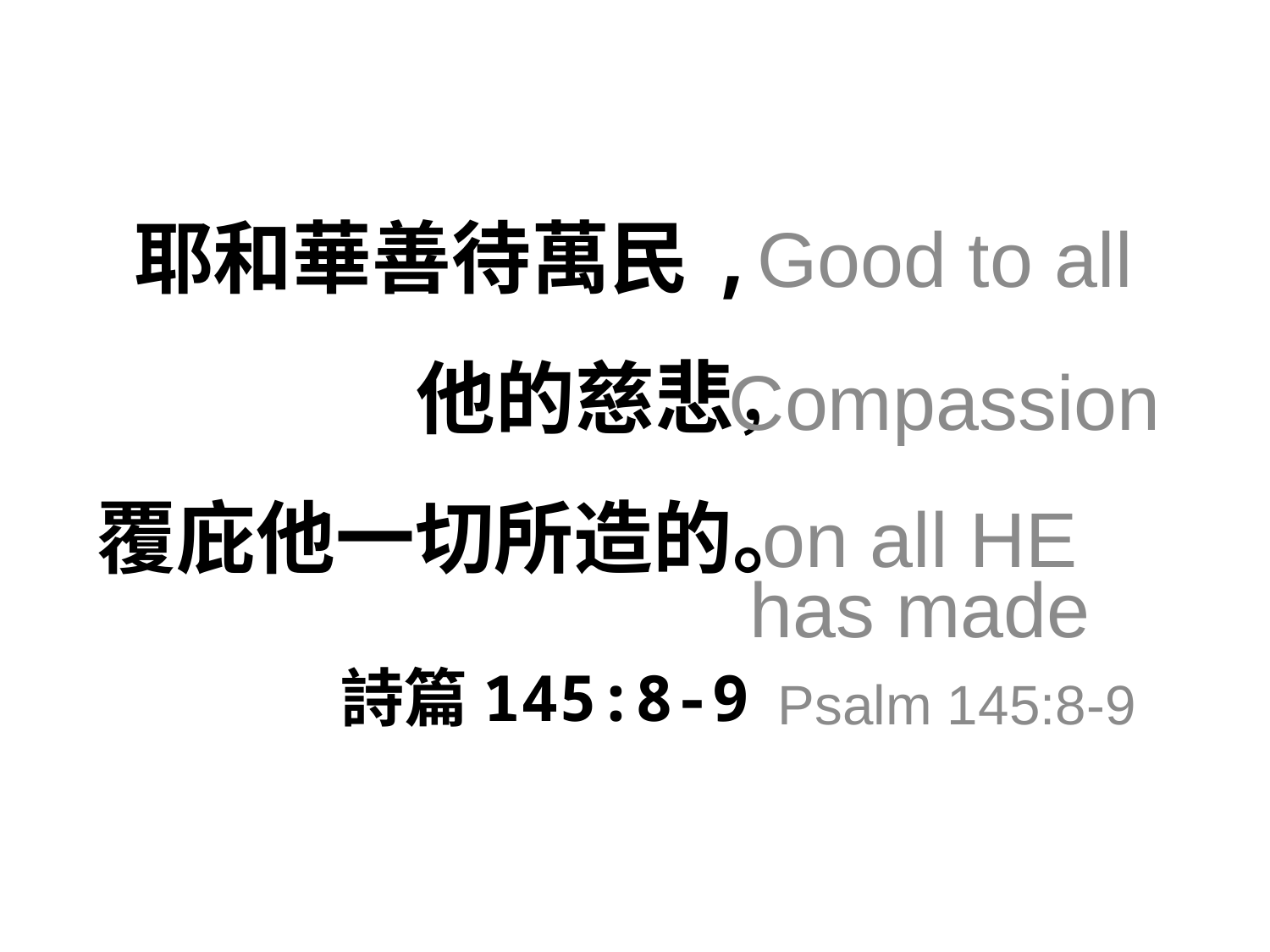

# 耶和華善待萬民,
Good to all
他的慈悲，
Compassion
覆庇他一切所造的。
on all HE has made
詩篇145:8-9
Psalm 145:8-9